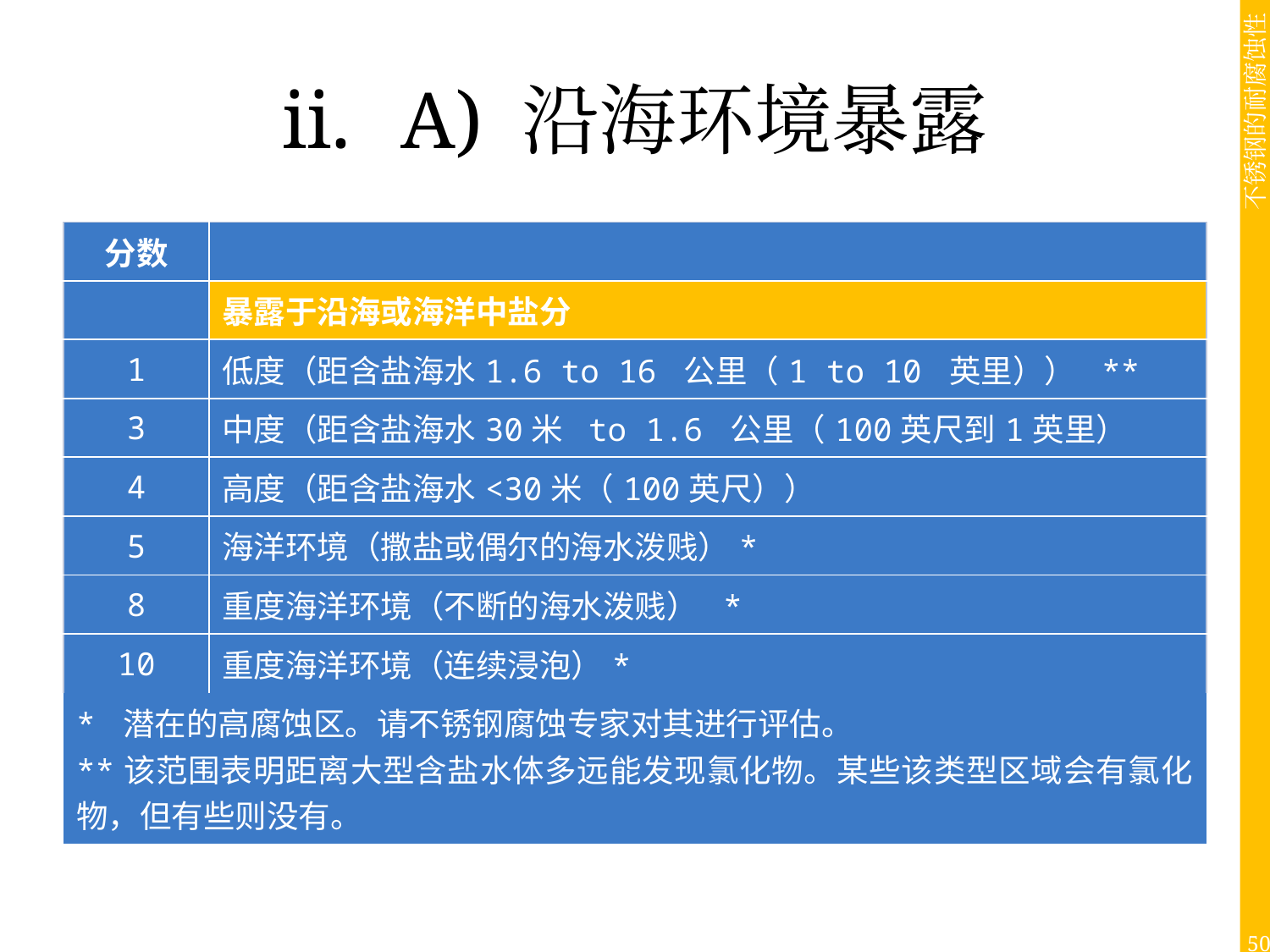

# A) 沿海环境暴露
| 分数 |  |
| --- | --- |
|  | 暴露于沿海或海洋中盐分 |
| 1 | 低度（距含盐海水1.6 to 16 公里（1 to 10 英里）） \*\* |
| 3 | 中度（距含盐海水30米 to 1.6 公里（100英尺到1英里） |
| 4 | 高度（距含盐海水<30米（100英尺）） |
| 5 | 海洋环境（撒盐或偶尔的海水泼贱）\* |
| 8 | 重度海洋环境（不断的海水泼贱） \* |
| 10 | 重度海洋环境（连续浸泡）\* |
| \* 潜在的高腐蚀区。请不锈钢腐蚀专家对其进行评估。 \*\*该范围表明距离大型含盐水体多远能发现氯化物。某些该类型区域会有氯化物，但有些则没有。 |  |
50